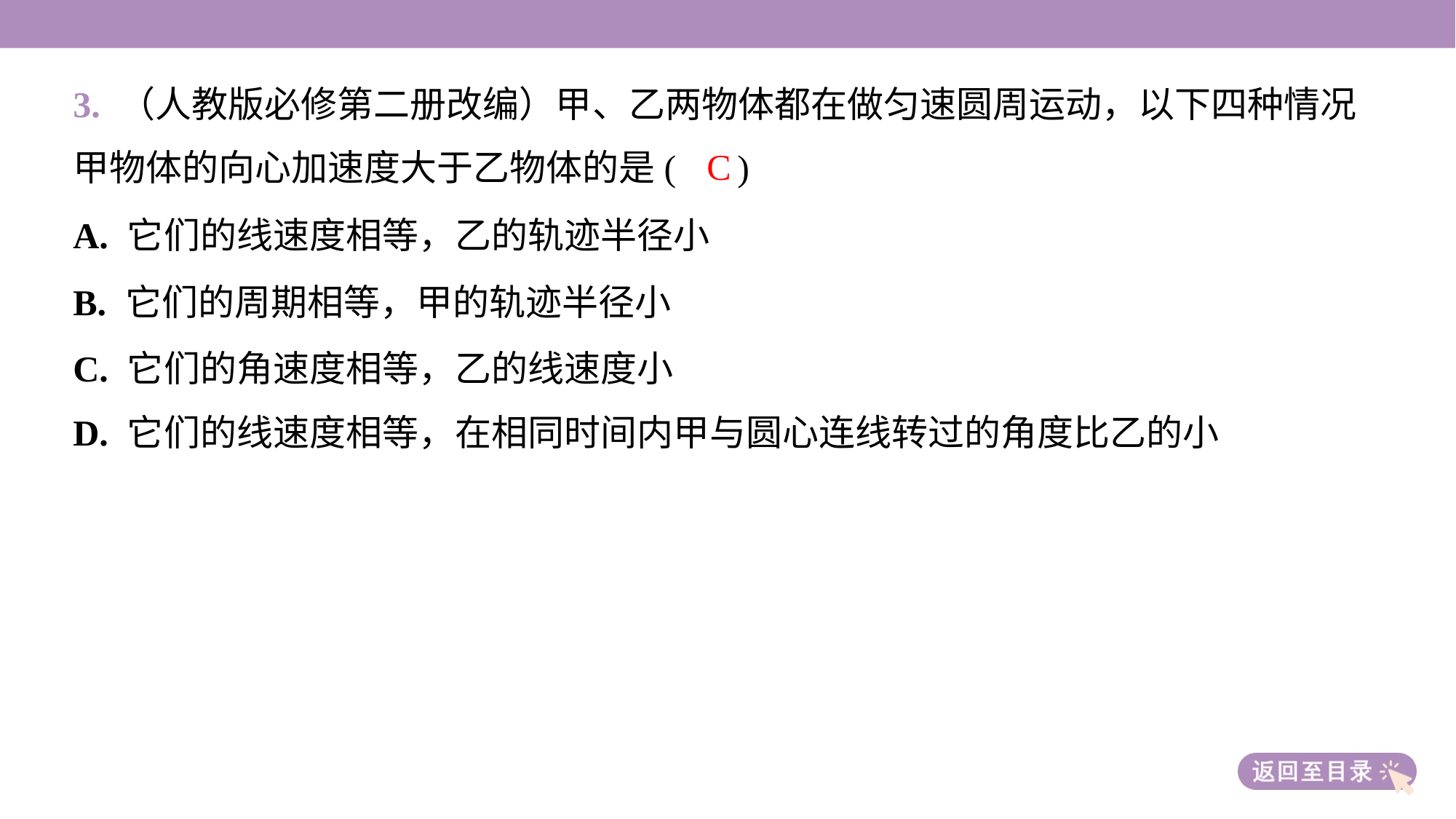

3. （人教版必修第二册改编）甲、乙两物体都在做匀速圆周运动，以下四种情况
甲物体的向心加速度大于乙物体的是(      )
C
A. 它们的线速度相等，乙的轨迹半径小
B. 它们的周期相等，甲的轨迹半径小
C. 它们的角速度相等，乙的线速度小
D. 它们的线速度相等，在相同时间内甲与圆心连线转过的角度比乙的小